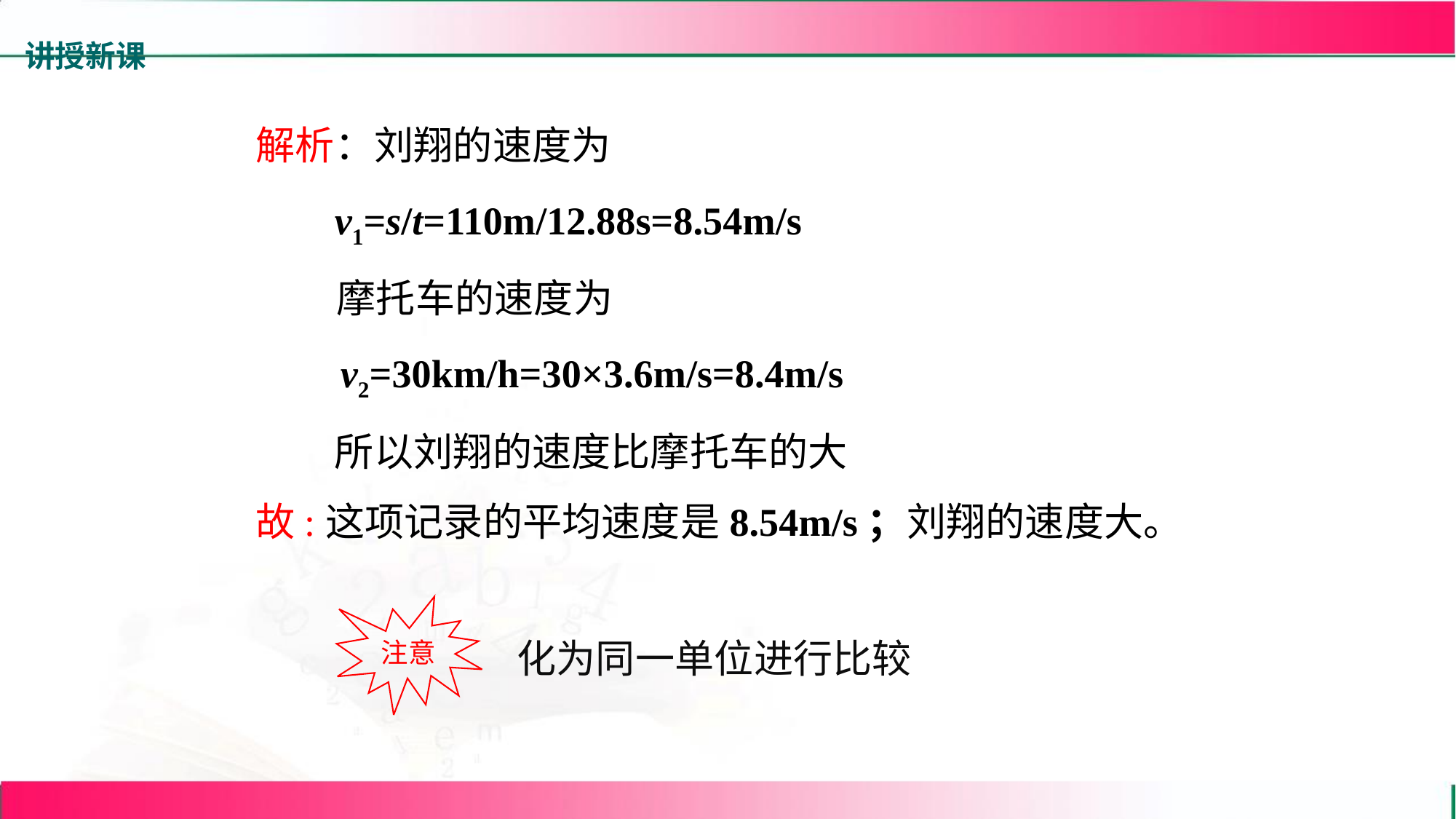

讲授新课
解析：刘翔的速度为
        v1=s/t=110m/12.88s=8.54m/s
        摩托车的速度为
　    v2=30km/h=30×3.6m/s=8.4m/s
　　所以刘翔的速度比摩托车的大
故:这项记录的平均速度是8.54m/s；刘翔的速度大。
注意
化为同一单位进行比较